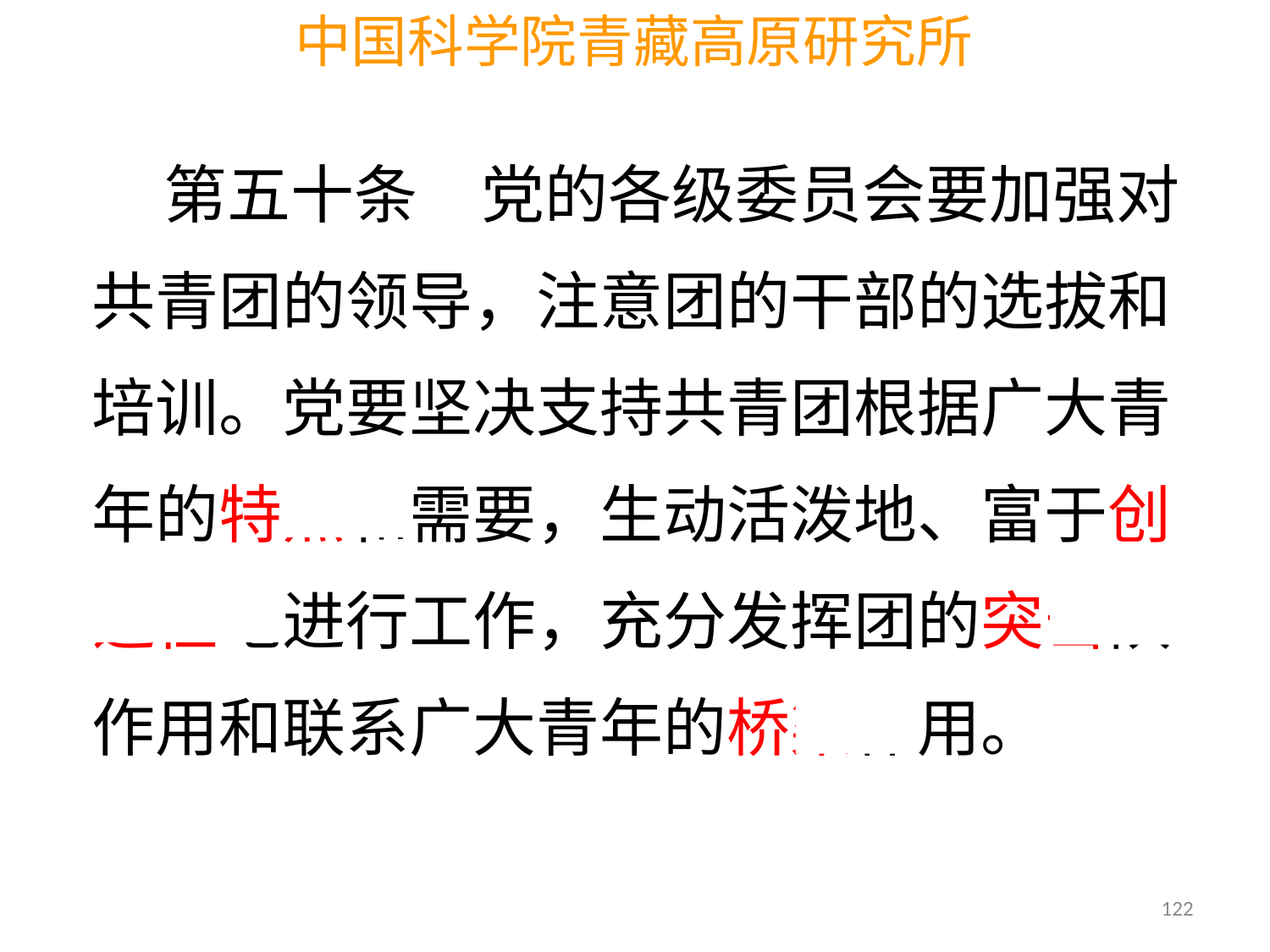

# 第五十条　党的各级委员会要加强对共青团的领导，注意团的干部的选拔和培训。党要坚决支持共青团根据广大青年的特点和需要，生动活泼地、富于创造性地进行工作，充分发挥团的突击队作用和联系广大青年的桥梁作用。

122